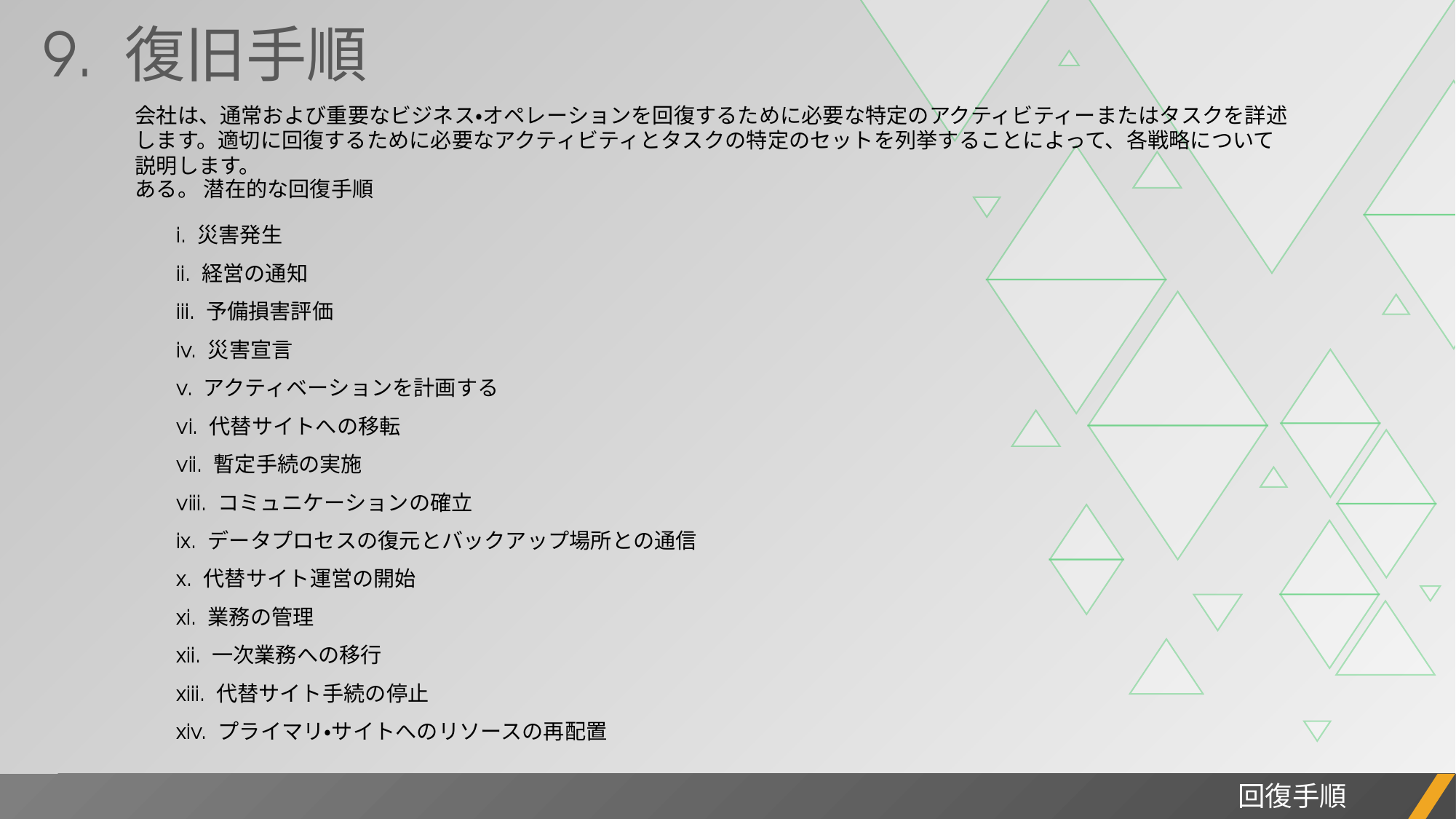

9. 復旧手順
会社は、通常および重要なビジネス・オペレーションを回復するために必要な特定のアクティビティーまたはタスクを詳述します。適切に回復するために必要なアクティビティとタスクの特定のセットを列挙することによって、各戦略について説明します。

ある。 潜在的な回復手順
i. 災害発生
ii. 経営の通知
iii. 予備損害評価
iv. 災害宣言
v. アクティベーションを計画する
vi. 代替サイトへの移転
vii. 暫定手続の実施
viii. コミュニケーションの確立
ix. データプロセスの復元とバックアップ場所との通信
x. 代替サイト運営の開始
xi. 業務の管理
xii. 一次業務への移行
xiii. 代替サイト手続の停止
xiv. プライマリ・サイトへのリソースの再配置
回復手順